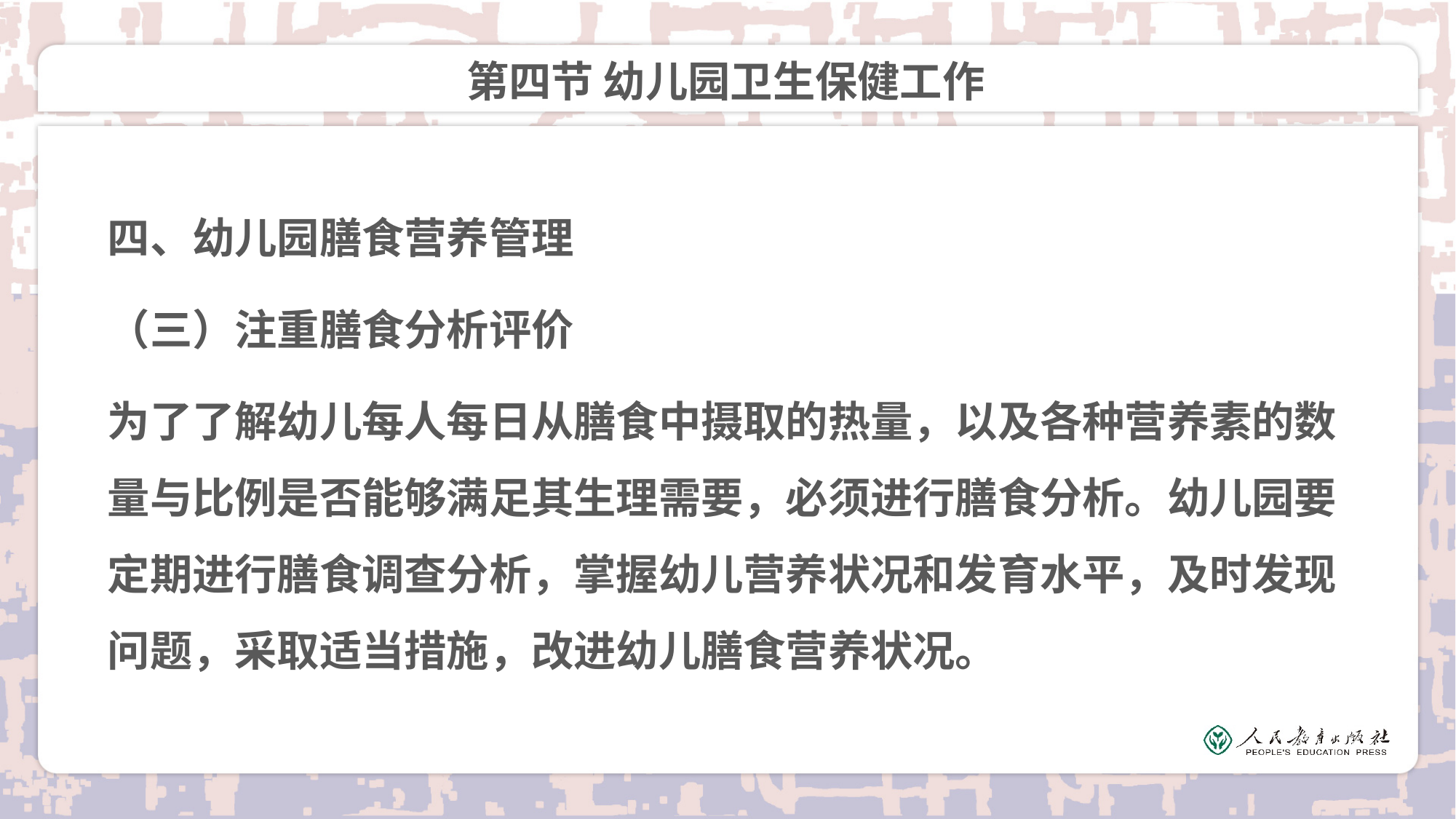

# 第四节 幼儿园卫生保健工作
四、幼儿园膳食营养管理
（三）注重膳食分析评价
为了了解幼儿每人每日从膳食中摄取的热量，以及各种营养素的数量与比例是否能够满足其生理需要，必须进行膳食分析。幼儿园要定期进行膳食调查分析，掌握幼儿营养状况和发育水平，及时发现问题，采取适当措施，改进幼儿膳食营养状况。